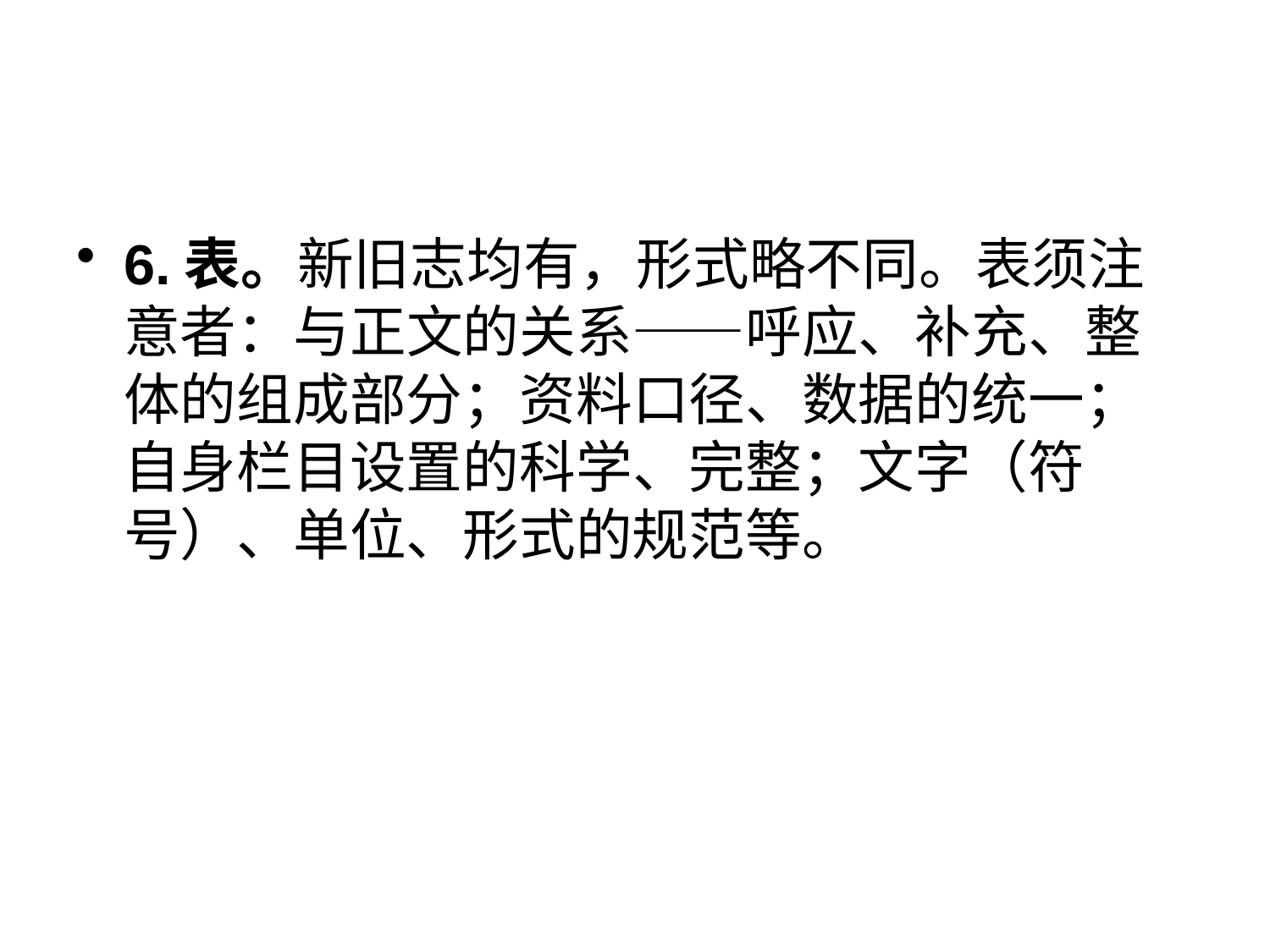

6.表。新旧志均有，形式略不同。表须注意者：与正文的关系——呼应、补充、整体的组成部分；资料口径、数据的统一；自身栏目设置的科学、完整；文字（符号）、单位、形式的规范等。